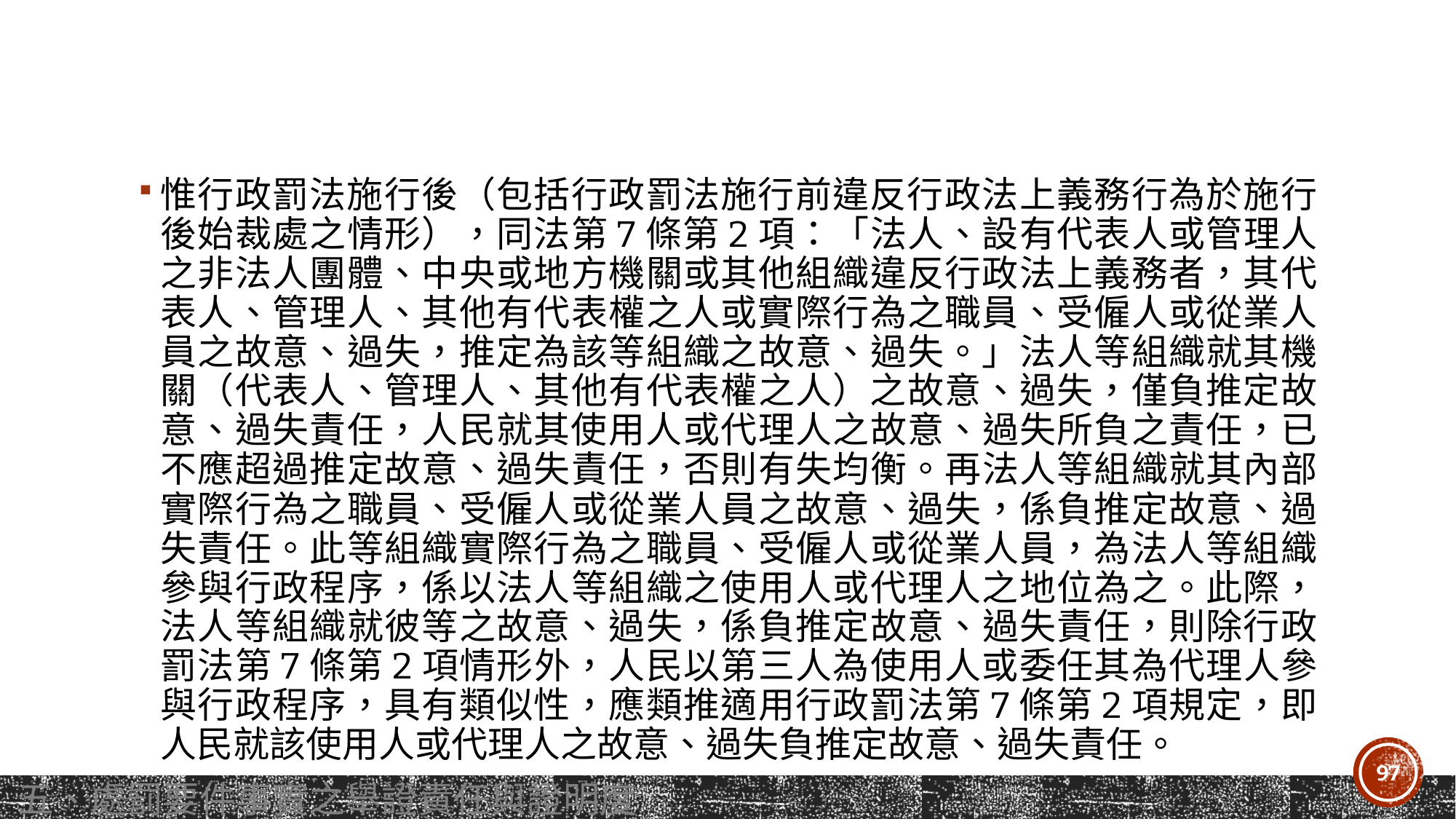

#
惟行政罰法施行後（包括行政罰法施行前違反行政法上義務行為於施行後始裁處之情形），同法第7條第2項：「法人、設有代表人或管理人之非法人團體、中央或地方機關或其他組織違反行政法上義務者，其代表人、管理人、其他有代表權之人或實際行為之職員、受僱人或從業人員之故意、過失，推定為該等組織之故意、過失。」法人等組織就其機關（代表人、管理人、其他有代表權之人）之故意、過失，僅負推定故意、過失責任，人民就其使用人或代理人之故意、過失所負之責任，已不應超過推定故意、過失責任，否則有失均衡。再法人等組織就其內部實際行為之職員、受僱人或從業人員之故意、過失，係負推定故意、過失責任。此等組織實際行為之職員、受僱人或從業人員，為法人等組織參與行政程序，係以法人等組織之使用人或代理人之地位為之。此際，法人等組織就彼等之故意、過失，係負推定故意、過失責任，則除行政罰法第7條第2項情形外，人民以第三人為使用人或委任其為代理人參與行政程序，具有類似性，應類推適用行政罰法第7條第2項規定，即人民就該使用人或代理人之故意、過失負推定故意、過失責任。
97